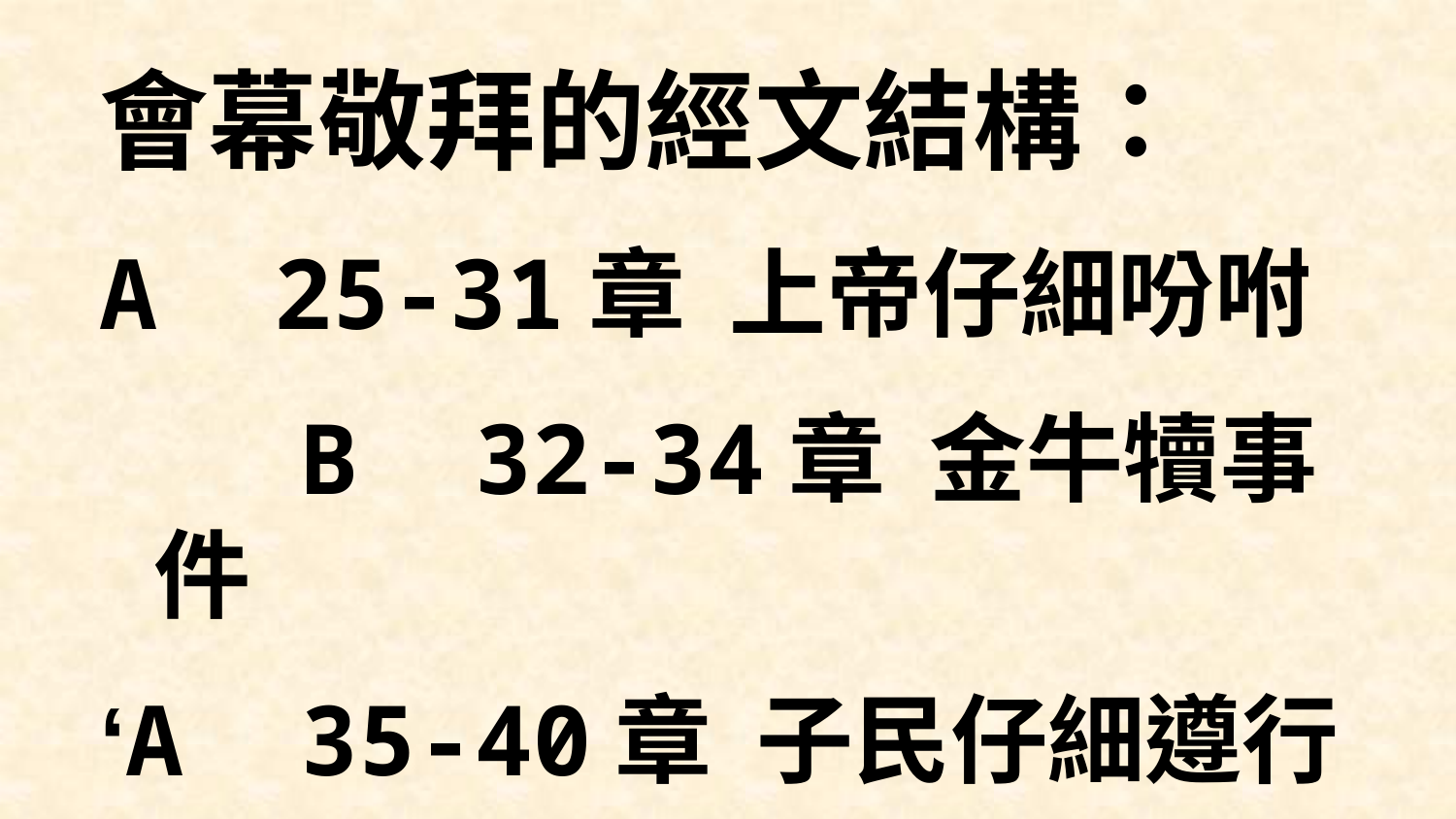

會幕敬拜的經文結構：
A  25-31章  上帝仔細吩咐
		B  32-34章  金牛犢事件
‘A  35-40章  子民仔細遵行